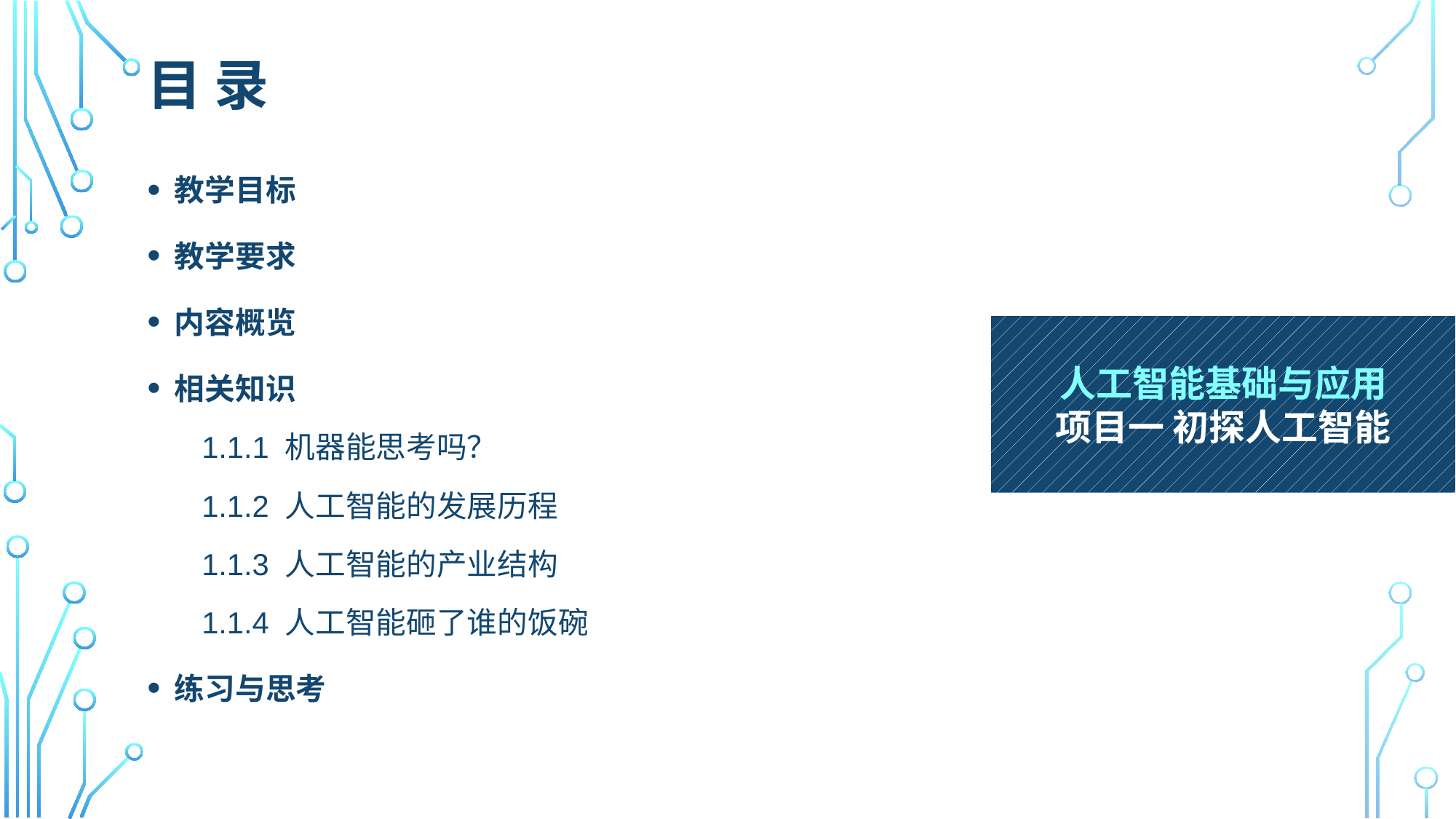

# 目 录
教学目标
教学要求
内容概览
相关知识
1.1.1 机器能思考吗？
1.1.2 人工智能的发展历程
1.1.3 人工智能的产业结构
1.1.4 人工智能砸了谁的饭碗
练习与思考
人工智能基础与应用
项目一 初探人工智能